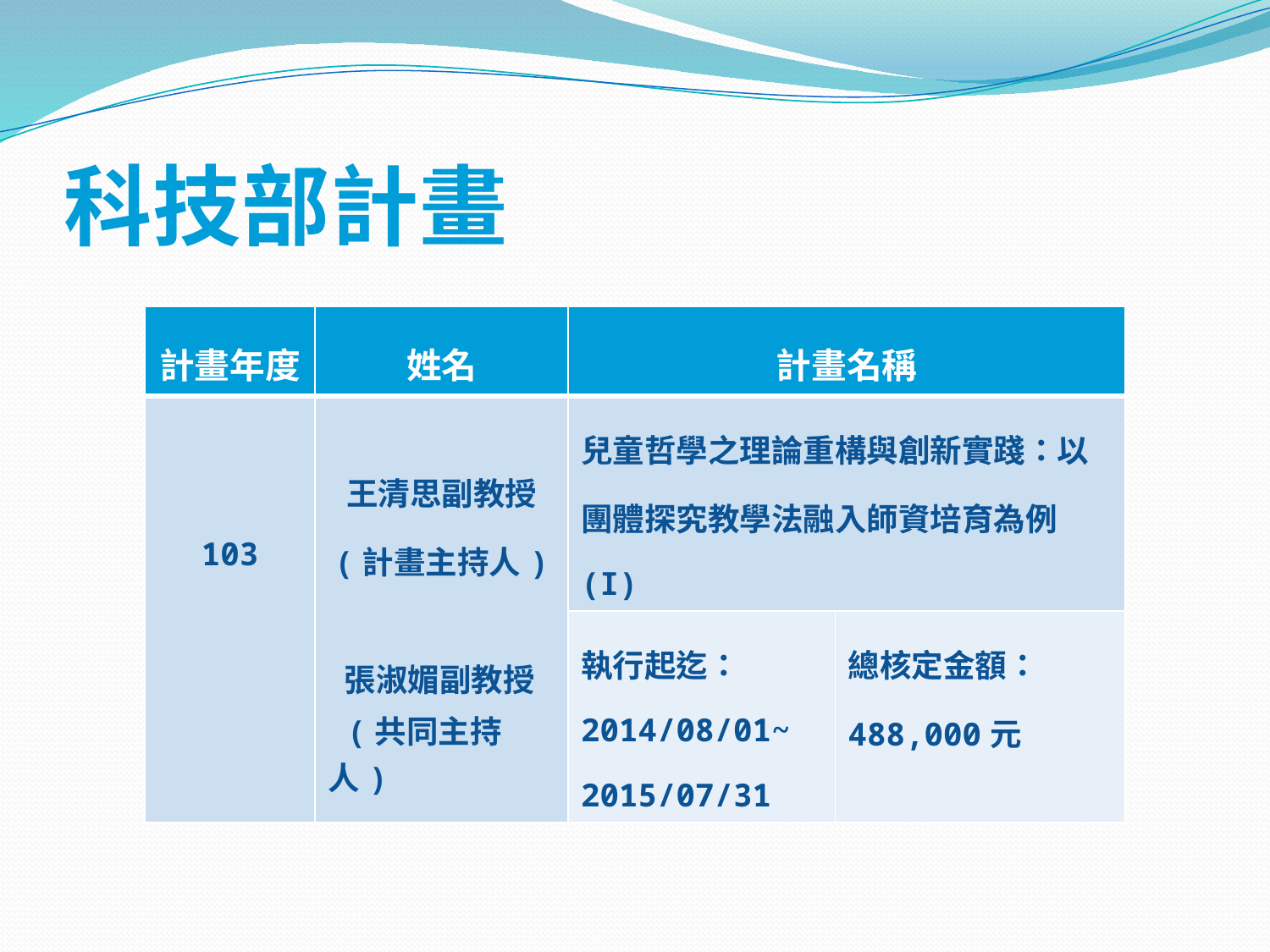

# 科技部計畫
| 計畫年度 | 姓名 | 計畫名稱 |  |
| --- | --- | --- | --- |
| 103 | 王清思副教授 (計畫主持人) 張淑媚副教授 (共同主持人) | 兒童哲學之理論重構與創新實踐：以團體探究教學法融入師資培育為例(I) |  |
|  |  | 執行起迄：2014/08/01~ 2015/07/31 | 總核定金額：488,000元 |